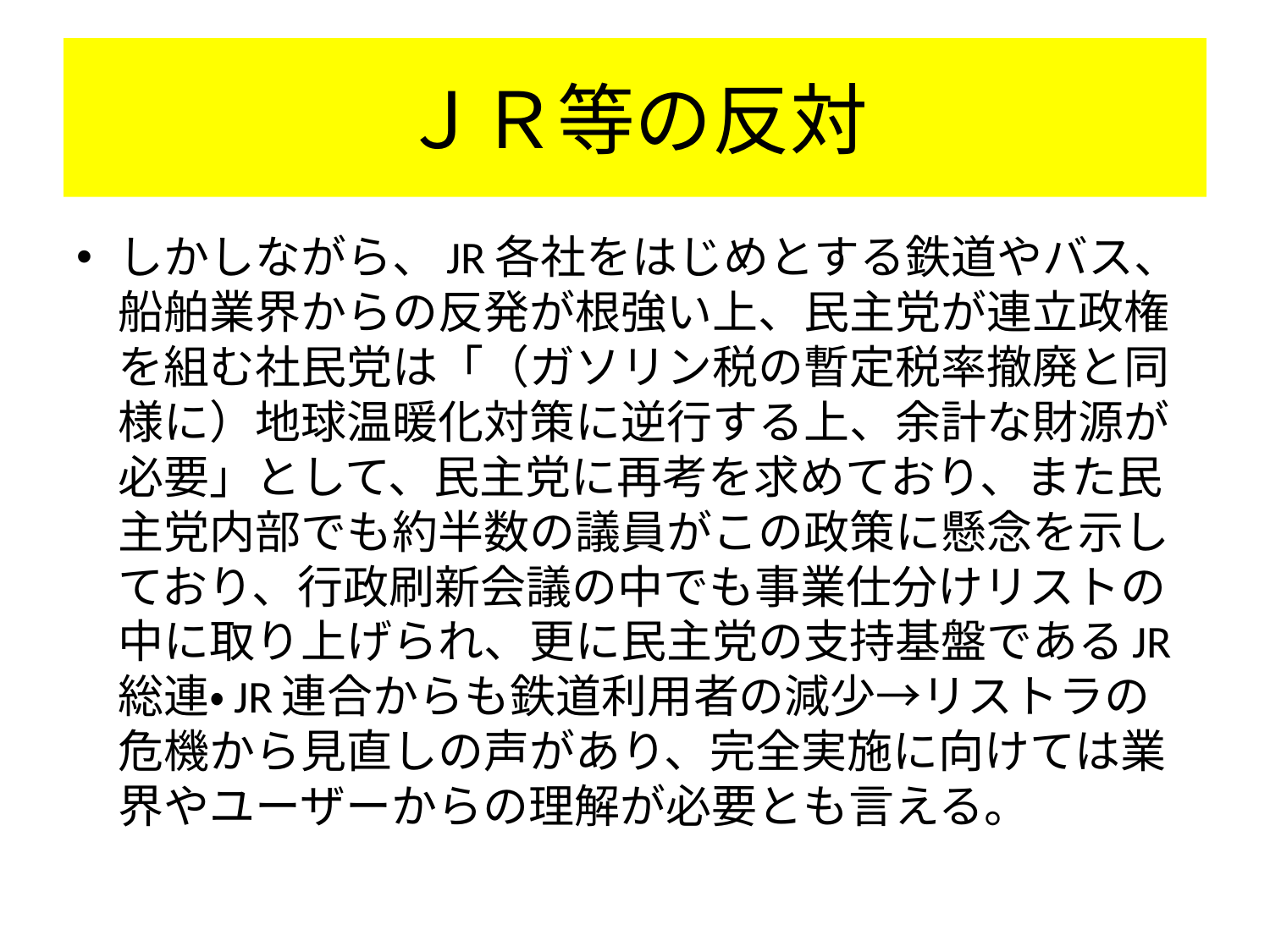

# ＪＲ等の反対
しかしながら、JR各社をはじめとする鉄道やバス、船舶業界からの反発が根強い上、民主党が連立政権を組む社民党は「（ガソリン税の暫定税率撤廃と同様に）地球温暖化対策に逆行する上、余計な財源が必要」として、民主党に再考を求めており、また民主党内部でも約半数の議員がこの政策に懸念を示しており、行政刷新会議の中でも事業仕分けリストの中に取り上げられ、更に民主党の支持基盤であるJR総連・JR連合からも鉄道利用者の減少→リストラの危機から見直しの声があり、完全実施に向けては業界やユーザーからの理解が必要とも言える。